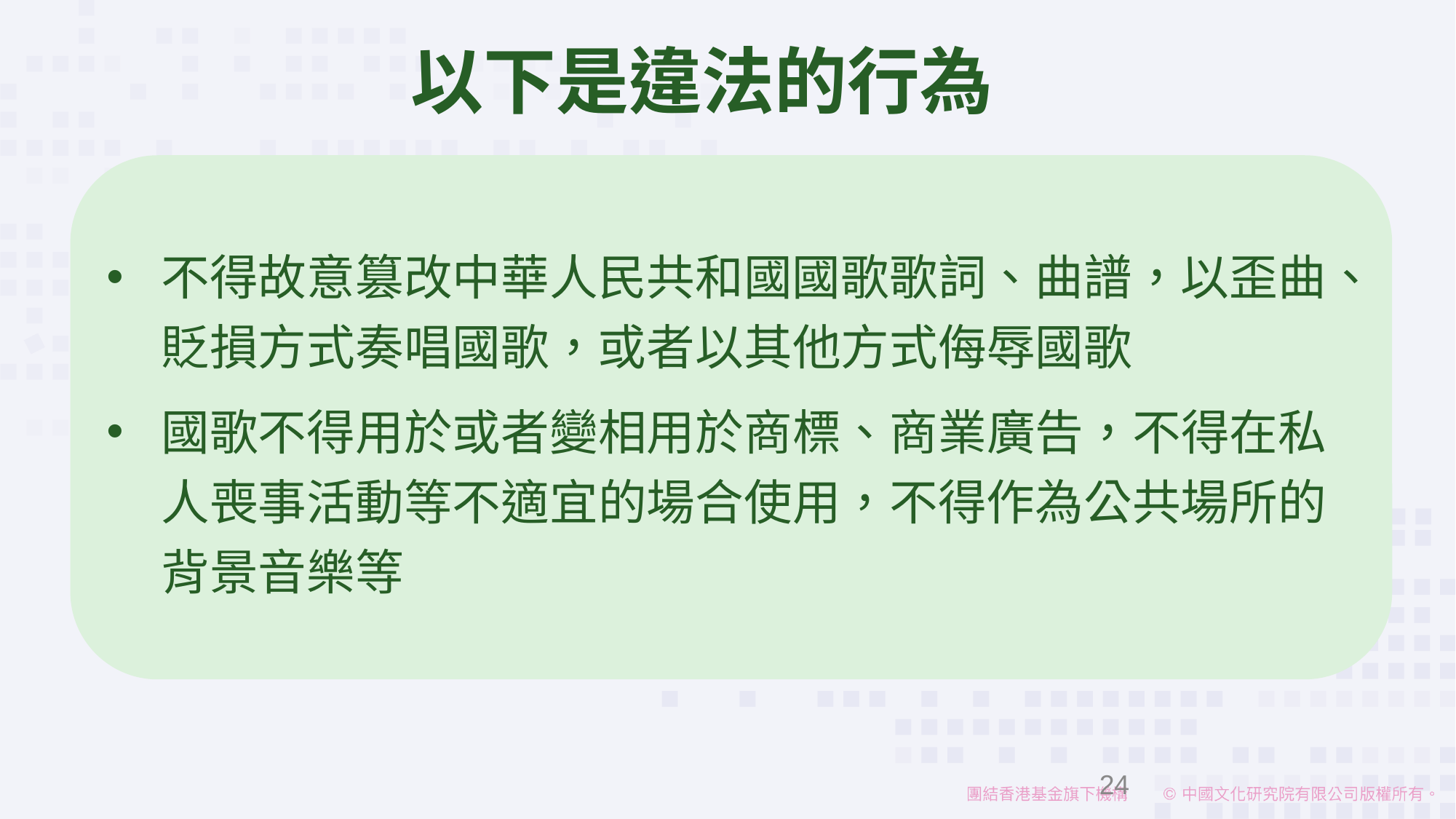

以下是違法的行為
不得故意篡改中華人民共和國國歌歌詞、曲譜，以歪曲、貶損方式奏唱國歌，或者以其他方式侮辱國歌
國歌不得用於或者變相用於商標、商業廣告，不得在私人喪事活動等不適宜的場合使用，不得作為公共場所的背景音樂等
24